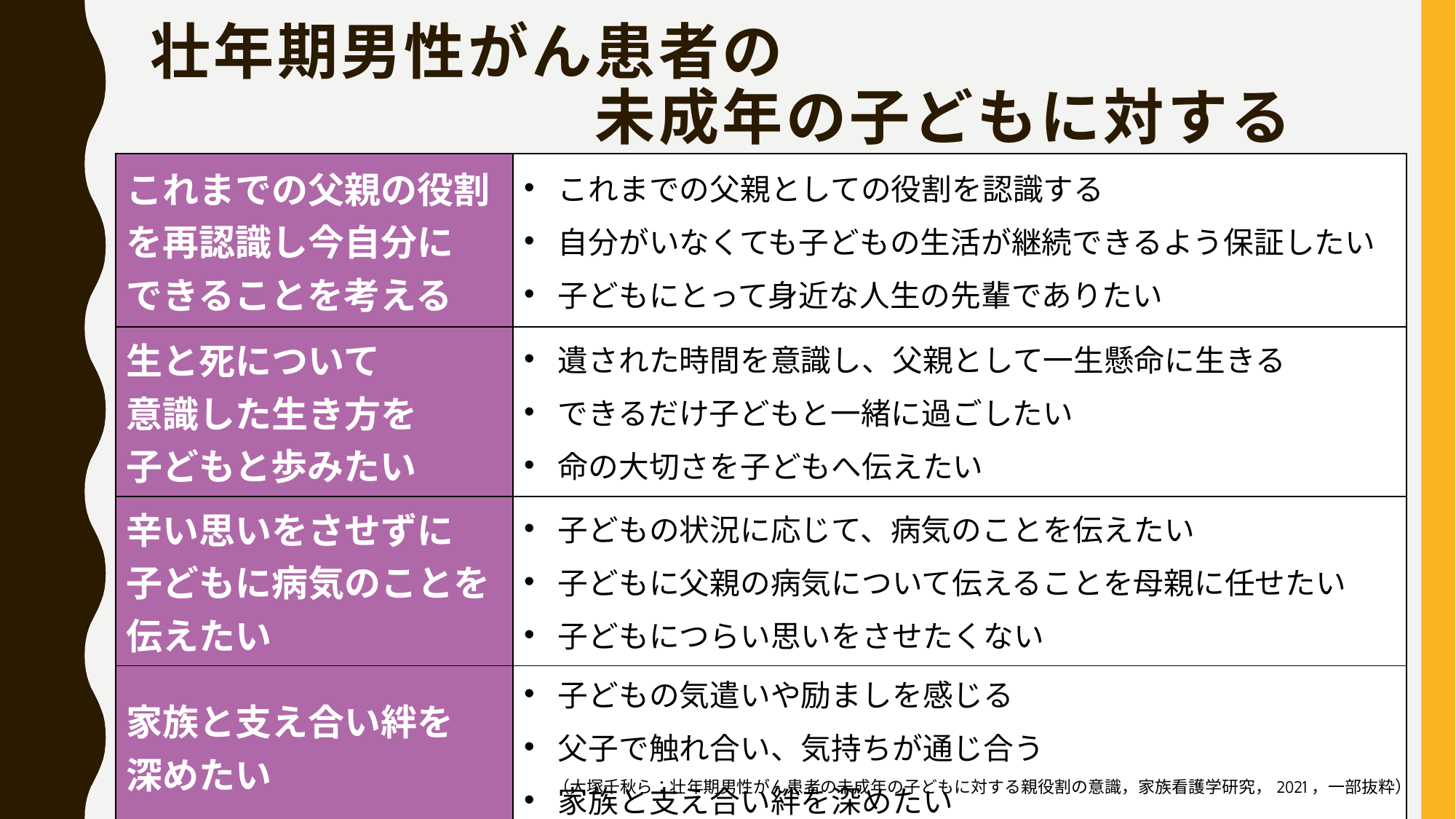

# 壮年期男性がん患者の　　　　　　　　　　　　　　　未成年の子どもに対する親役割の意識
| これまでの父親の役割を再認識し今自分に　できることを考える | これまでの父親としての役割を認識する 自分がいなくても子どもの生活が継続できるよう保証したい 子どもにとって身近な人生の先輩でありたい |
| --- | --- |
| 生と死について 意識した生き方を 子どもと歩みたい | 遺された時間を意識し、父親として一生懸命に生きる できるだけ子どもと一緒に過ごしたい 命の大切さを子どもへ伝えたい |
| 辛い思いをさせずに　子どもに病気のことを伝えたい | 子どもの状況に応じて、病気のことを伝えたい 子どもに父親の病気について伝えることを母親に任せたい 子どもにつらい思いをさせたくない |
| 家族と支え合い絆を　深めたい | 子どもの気遣いや励ましを感じる 父子で触れ合い、気持ちが通じ合う 家族と支え合い絆を深めたい |
（大塚千秋ら：壮年期男性がん患者の未成年の子どもに対する親役割の意識，家族看護学研究，2021，一部抜粋）